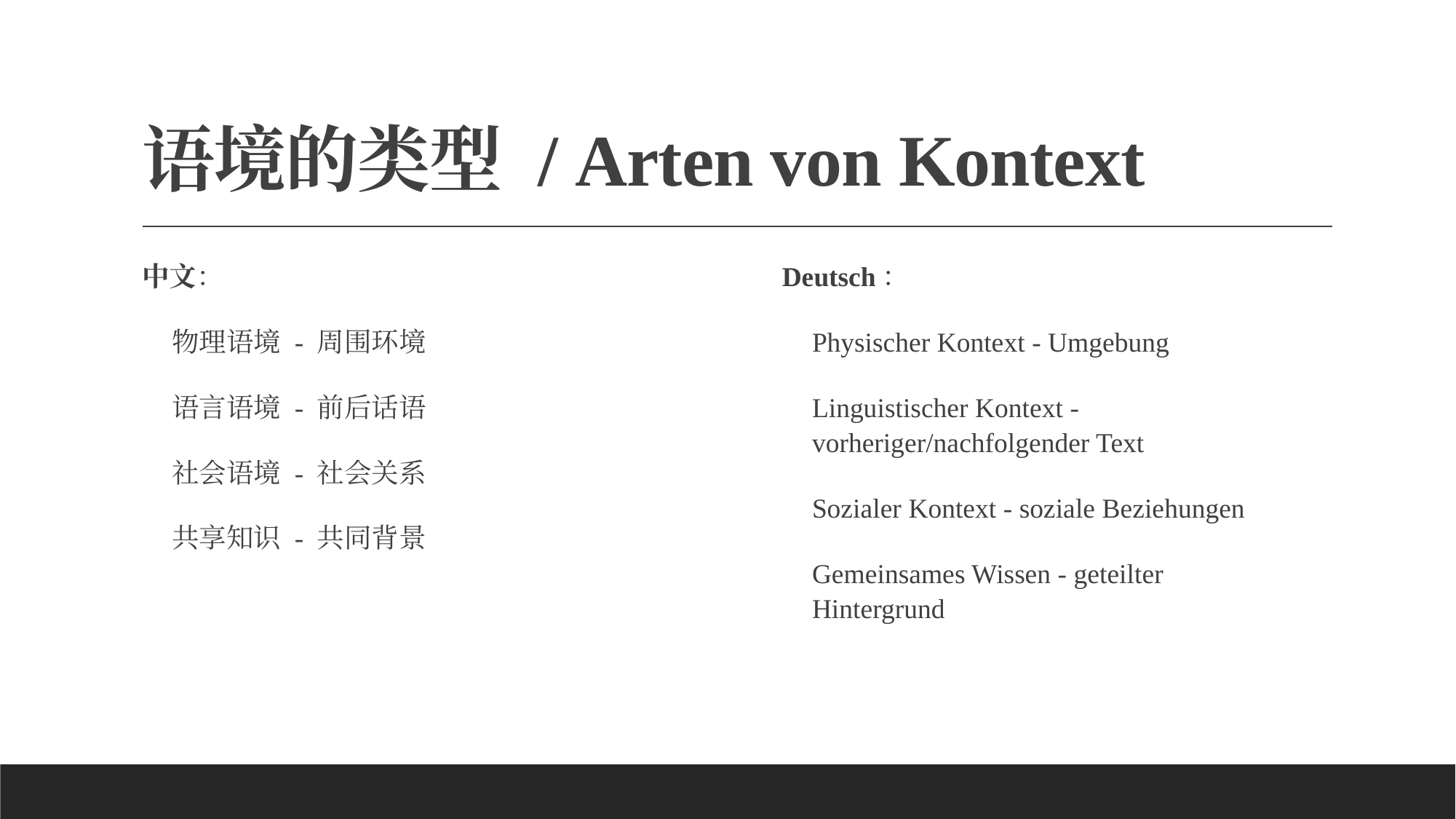

# 语境的类型 / Arten von Kontext
中文：
物理语境 - 周围环境
语言语境 - 前后话语
社会语境 - 社会关系
共享知识 - 共同背景
Deutsch：
Physischer Kontext - Umgebung
Linguistischer Kontext - vorheriger/nachfolgender Text
Sozialer Kontext - soziale Beziehungen
Gemeinsames Wissen - geteilter Hintergrund